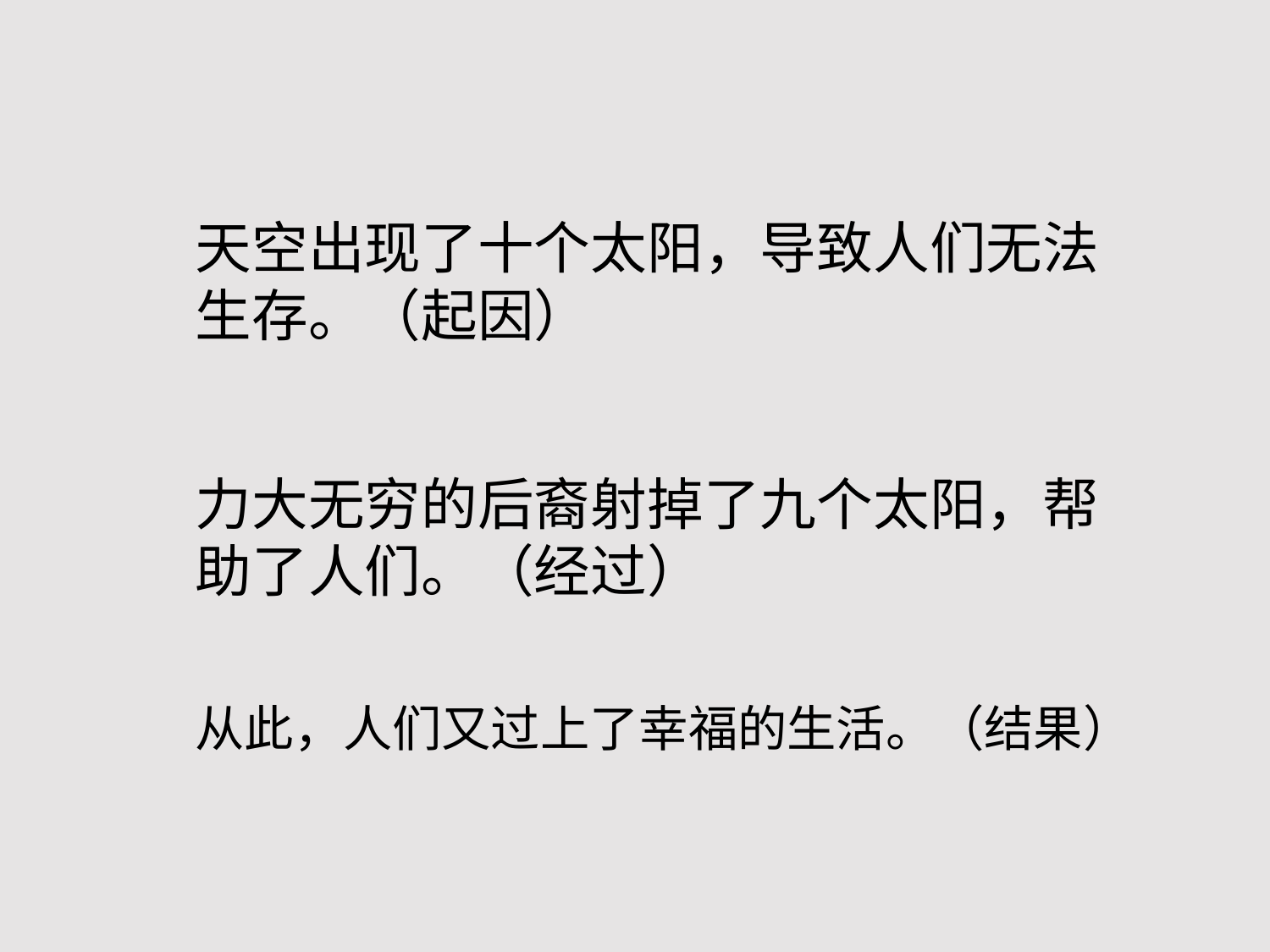

天空出现了十个太阳，导致人们无法生存。（起因）

力大无穷的后裔射掉了九个太阳，帮助了人们。（经过）

从此，人们又过上了幸福的生活。（结果）